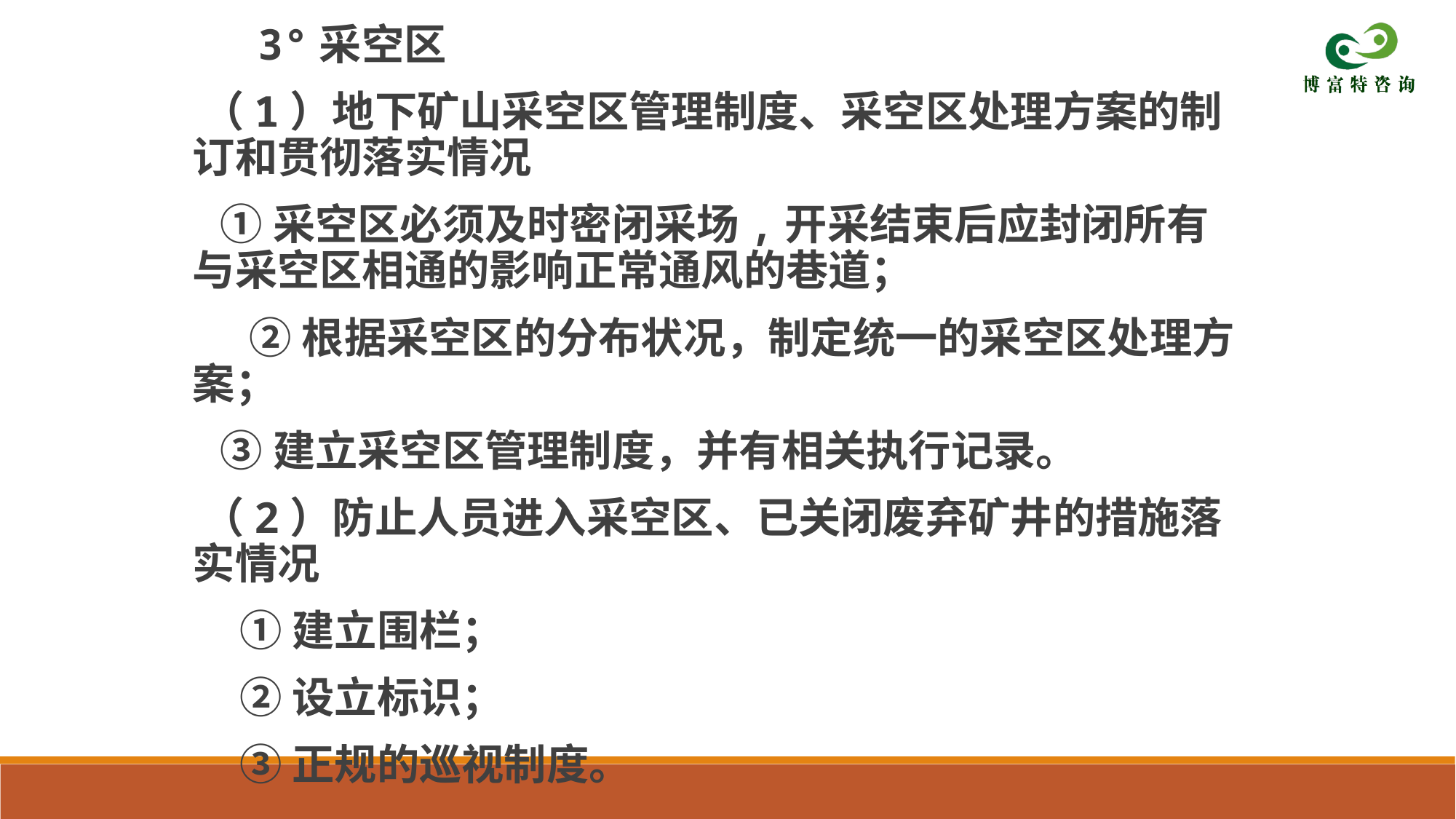

3°采空区
 （1）地下矿山采空区管理制度、采空区处理方案的制订和贯彻落实情况
    ①采空区必须及时密闭采场,开采结束后应封闭所有与采空区相通的影响正常通风的巷道；
       ②根据采空区的分布状况，制定统一的采空区处理方案；
    ③建立采空区管理制度，并有相关执行记录。
 （2）防止人员进入采空区、已关闭废弃矿井的措施落实情况
      ①建立围栏；
      ②设立标识；
      ③正规的巡视制度。